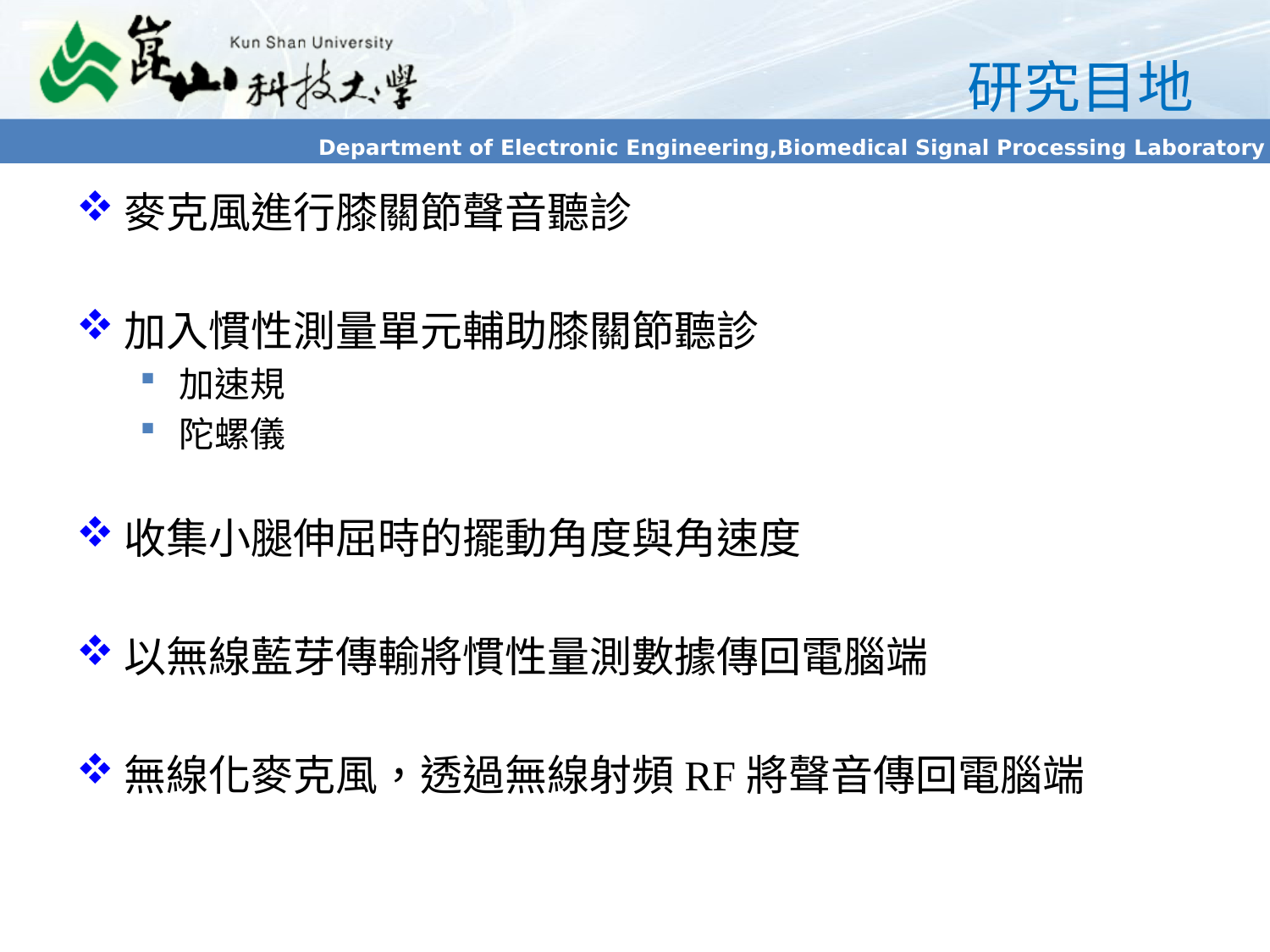

# 研究目地
麥克風進行膝關節聲音聽診

加入慣性測量單元輔助膝關節聽診
加速規
陀螺儀

收集小腿伸屈時的擺動角度與角速度

以無線藍芽傳輸將慣性量測數據傳回電腦端

無線化麥克風，透過無線射頻RF將聲音傳回電腦端